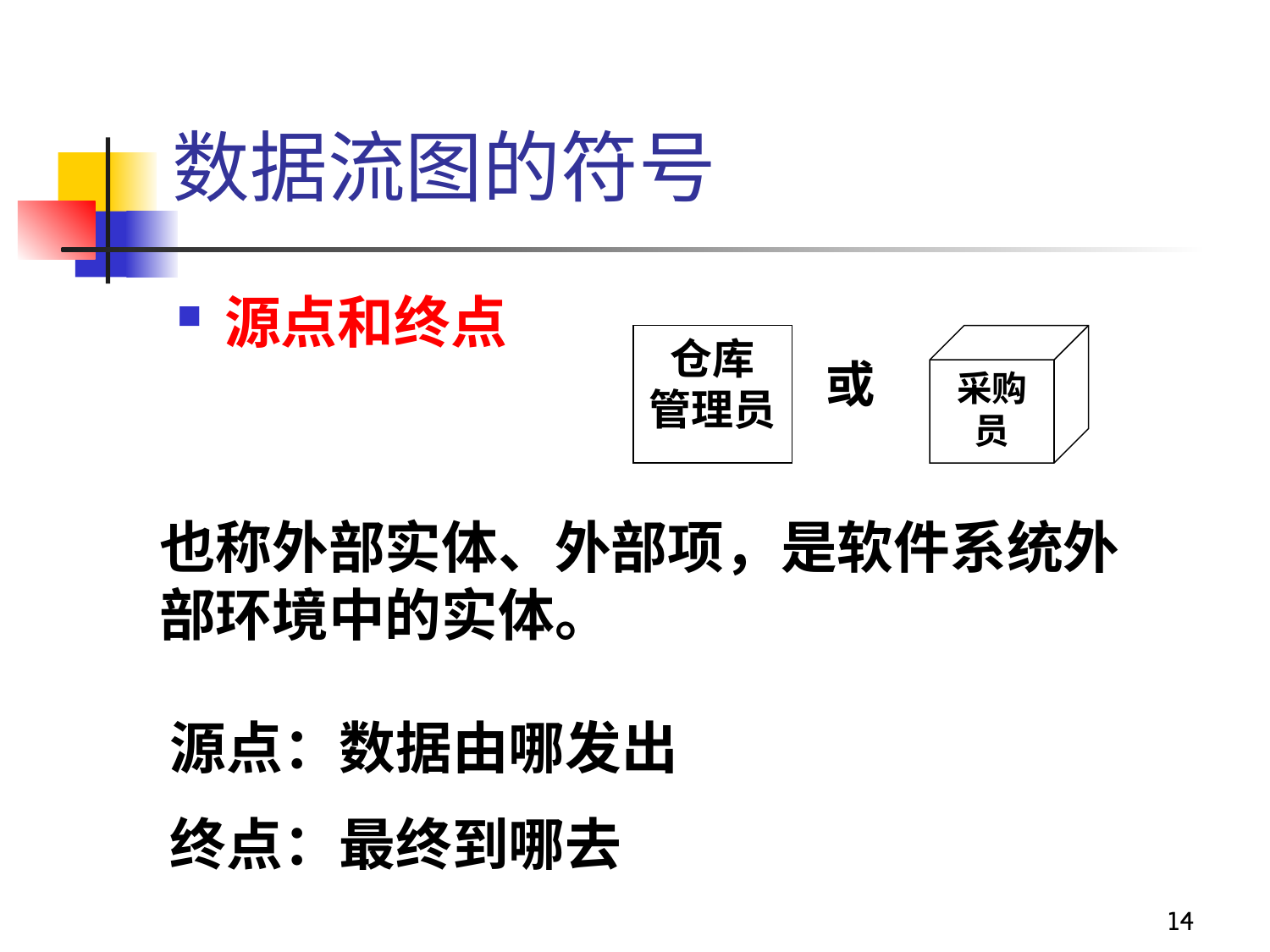

# 数据流图的符号

源点和终点
仓库
管理员
采购员
或
也称外部实体、外部项，是软件系统外部环境中的实体。
源点：数据由哪发出
终点：最终到哪去
14